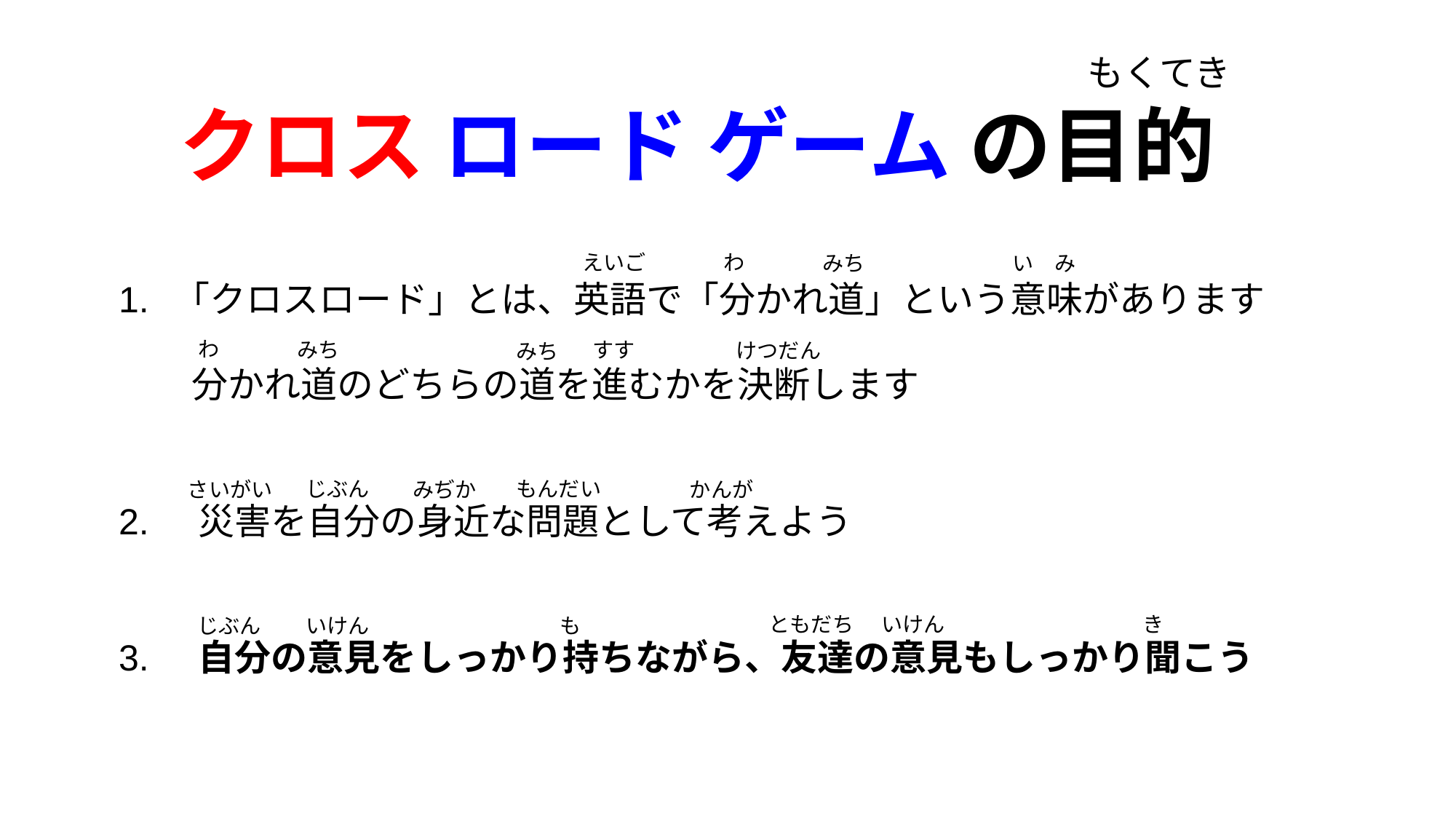

もくてき

クロス ロード ゲーム の目的
わ
みち
い　み
「クロスロード」とは、英語で「分かれ道」という意味があります
　　分かれ道のどちらの道を進むかを決断します

2.    災害を自分の身近な問題として考えよう

3.    自分の意見をしっかり持ちながら、友達の意見もしっかり聞こう

わ
すす
みち
けつだん
みち
もんだい
じぶん
みぢか
さいがい
かんが
ともだち
いけん
き
も
いけん
じぶん
えいご